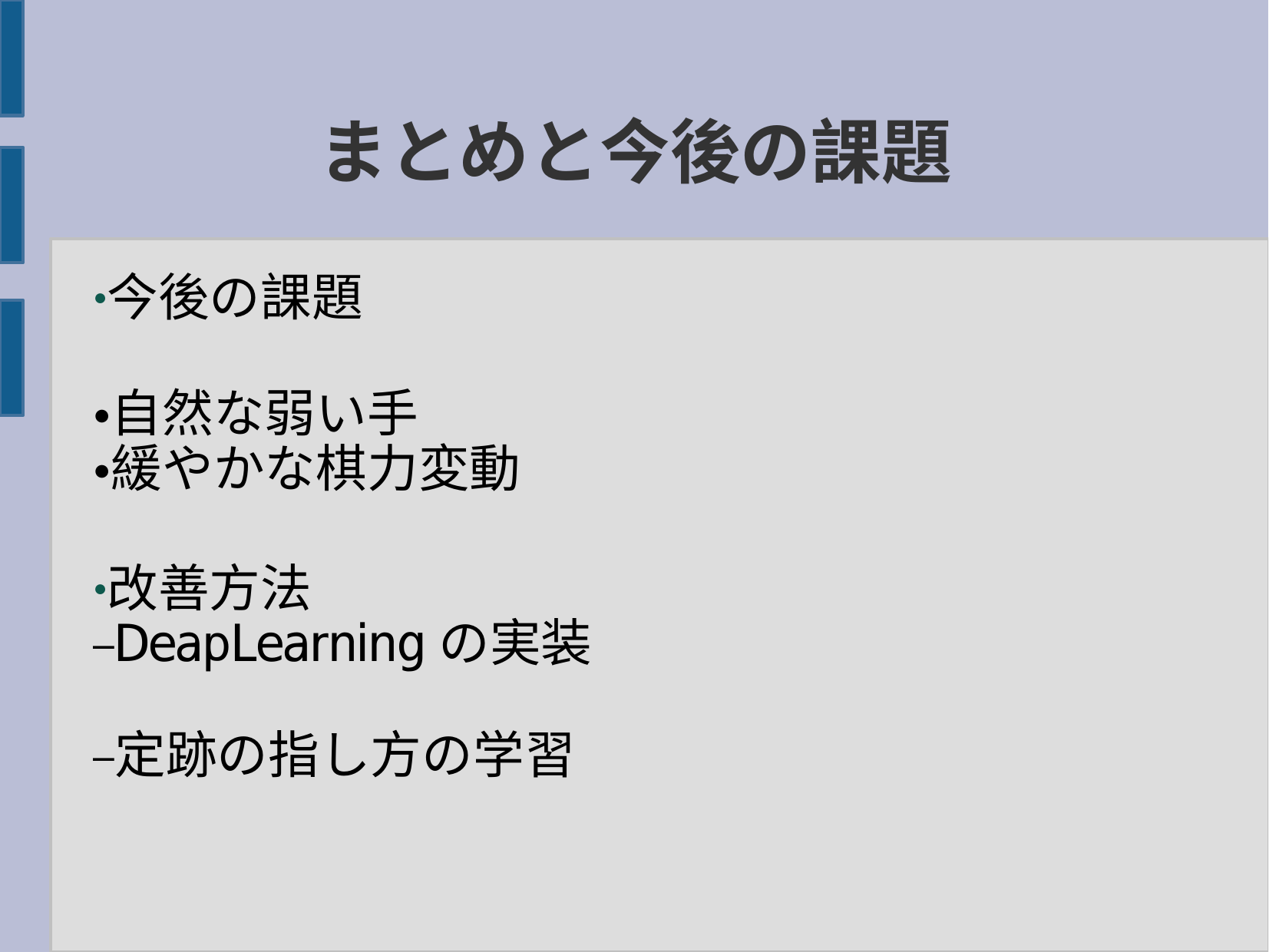

まとめと今後の課題
今後の課題

自然な弱い手
緩やかな棋力変動

改善方法
DeapLearningの実装

定跡の指し方の学習